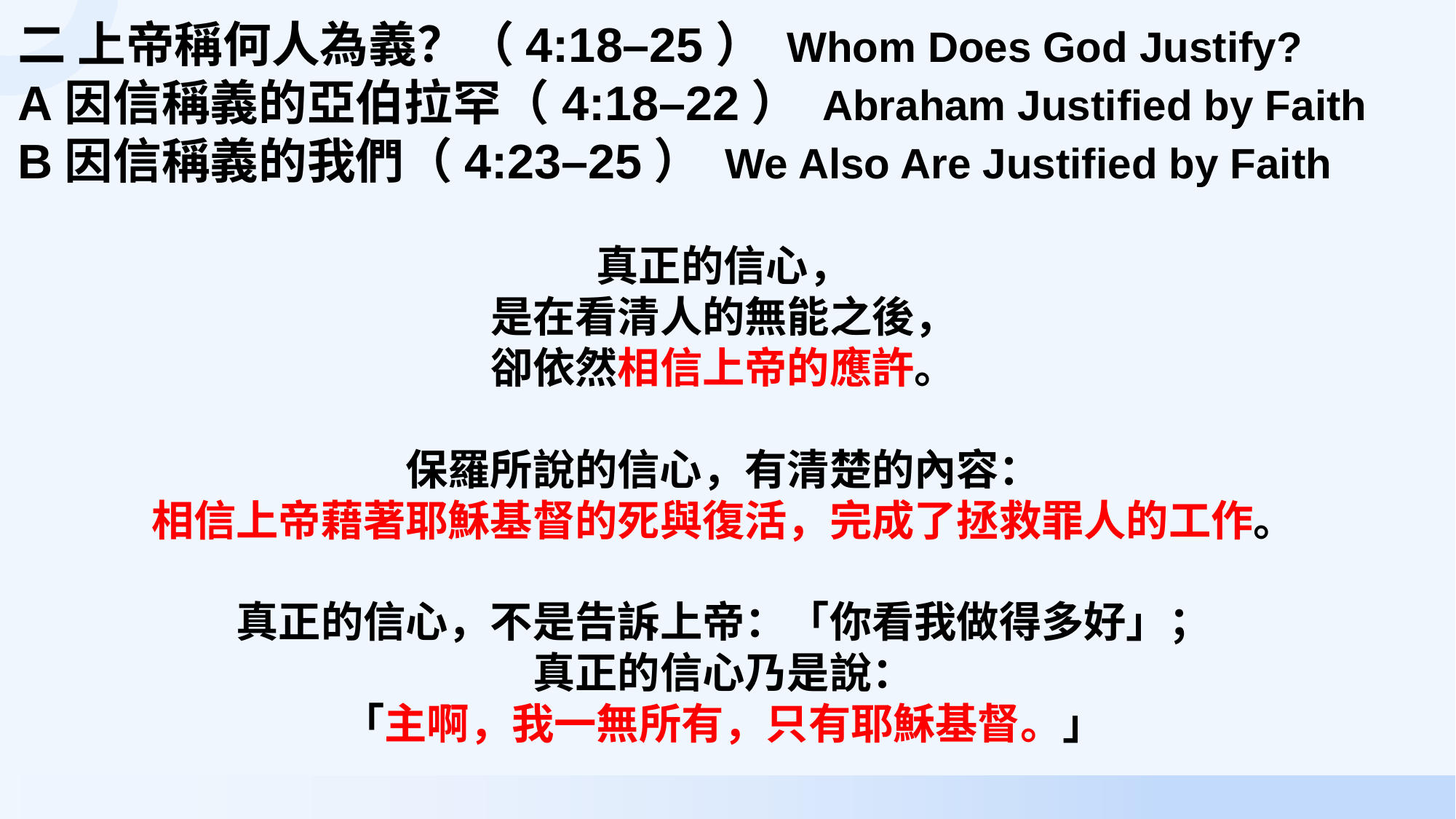

二 上帝稱何人為義？（4:18–25） Whom Does God Justify?
A因信稱義的亞伯拉罕（4:18–22） Abraham Justified by Faith
B因信稱義的我們（4:23–25） We Also Are Justified by Faith

真正的信心，
是在看清人的無能之後，
卻依然相信上帝的應許。

保羅所說的信心，有清楚的內容：
相信上帝藉著耶穌基督的死與復活，完成了拯救罪人的工作。

真正的信心，不是告訴上帝：「你看我做得多好」；
真正的信心乃是說：
「主啊，我一無所有，只有耶穌基督。」